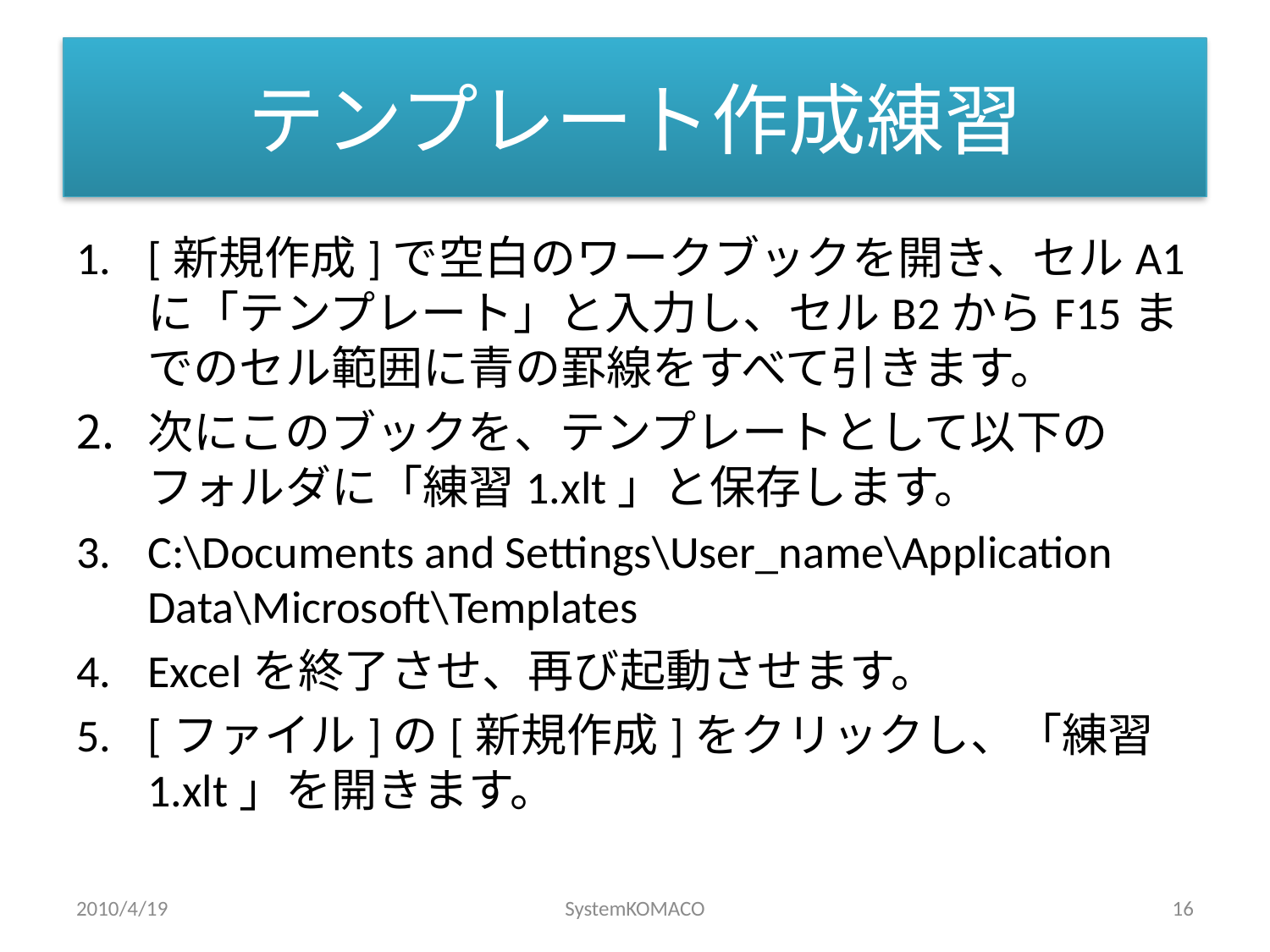

# テンプレート作成練習
[新規作成]で空白のワークブックを開き、セルA1に「テンプレート」と入力し、セルB2からF15までのセル範囲に青の罫線をすべて引きます。
次にこのブックを、テンプレートとして以下のフォルダに「練習1.xlt」と保存します。
C:\Documents and Settings\User_name\Application Data\Microsoft\Templates
Excelを終了させ、再び起動させます。
[ファイル]の[新規作成]をクリックし、「練習1.xlt」を開きます。
2010/4/19
SystemKOMACO
16